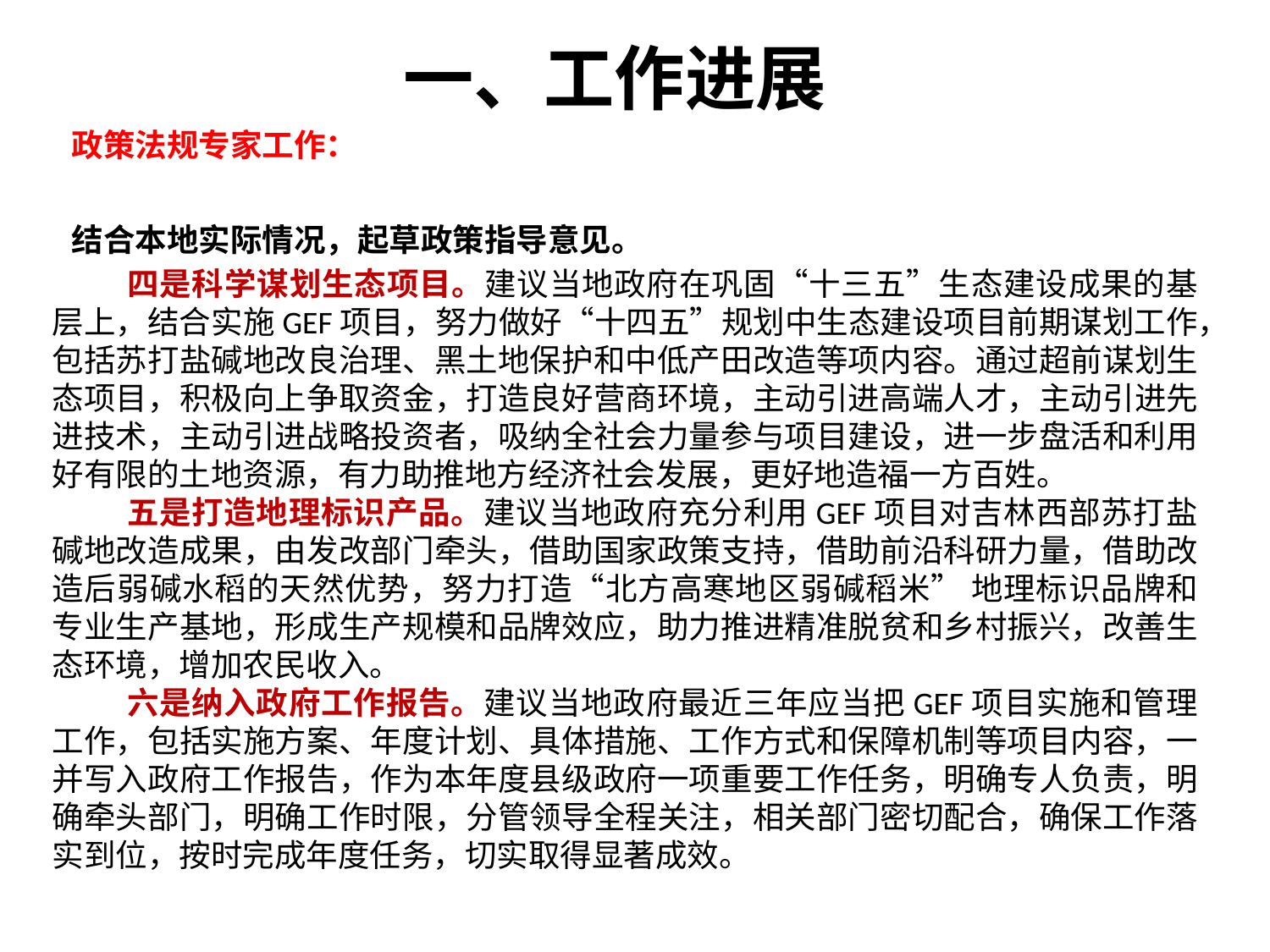

一、工作进展
政策法规专家工作：

结合本地实际情况，起草政策指导意见。
    四是科学谋划生态项目。建议当地政府在巩固“十三五”生态建设成果的基层上，结合实施GEF项目，努力做好“十四五”规划中生态建设项目前期谋划工作，包括苏打盐碱地改良治理、黑土地保护和中低产田改造等项内容。通过超前谋划生态项目，积极向上争取资金，打造良好营商环境，主动引进高端人才，主动引进先进技术，主动引进战略投资者，吸纳全社会力量参与项目建设，进一步盘活和利用好有限的土地资源，有力助推地方经济社会发展，更好地造福一方百姓。
    五是打造地理标识产品。建议当地政府充分利用GEF项目对吉林西部苏打盐碱地改造成果，由发改部门牵头，借助国家政策支持，借助前沿科研力量，借助改造后弱碱水稻的天然优势，努力打造“北方高寒地区弱碱稻米” 地理标识品牌和专业生产基地，形成生产规模和品牌效应，助力推进精准脱贫和乡村振兴，改善生态环境，增加农民收入。
    六是纳入政府工作报告。建议当地政府最近三年应当把GEF项目实施和管理工作，包括实施方案、年度计划、具体措施、工作方式和保障机制等项目内容，一并写入政府工作报告，作为本年度县级政府一项重要工作任务，明确专人负责，明确牵头部门，明确工作时限，分管领导全程关注，相关部门密切配合，确保工作落实到位，按时完成年度任务，切实取得显著成效。